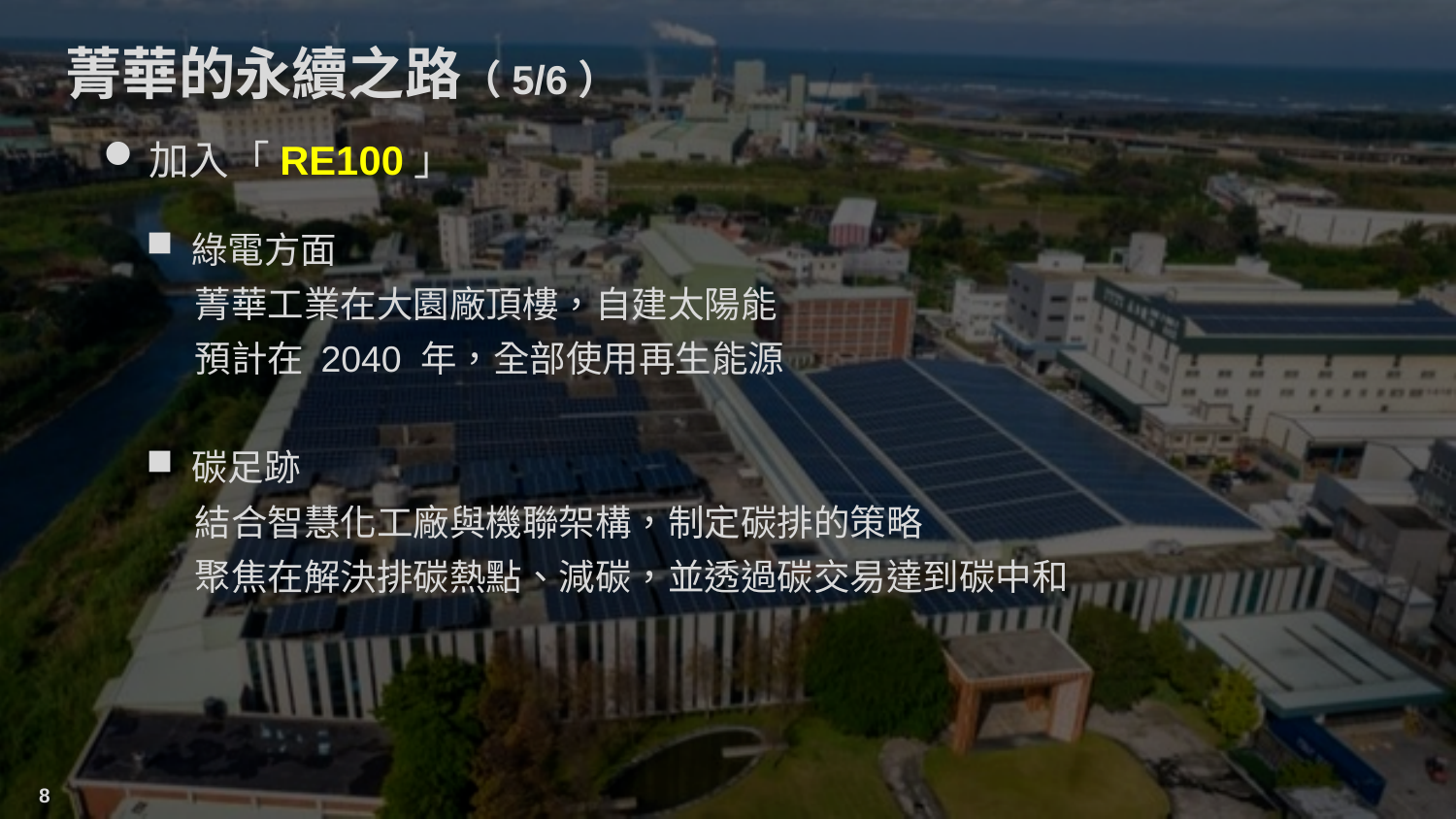

菁華的永續之路（5/6）
加入「RE100」
綠電方面
菁華工業在大園廠頂樓，自建太陽能
預計在 2040 年，全部使用再生能源

碳足跡
結合智慧化工廠與機聯架構，制定碳排的策略
聚焦在解決排碳熱點、減碳，並透過碳交易達到碳中和

8